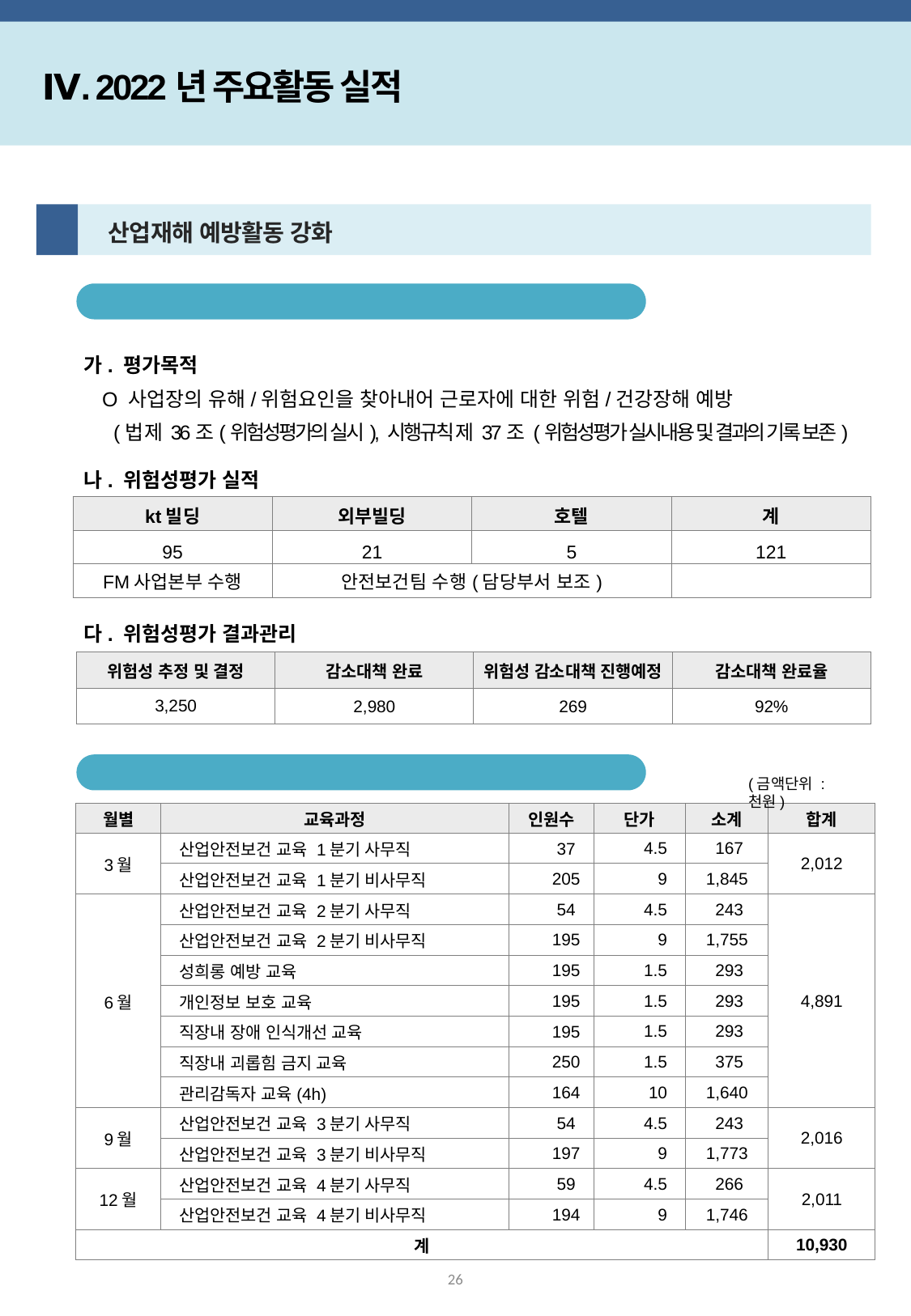

Ⅳ. 2022년 주요활동 실적
3
  산업재해 예방활동 강화
위험성평가 목표달성
   가. 평가목적
       O 사업장의 유해/위험요인을 찾아내어 근로자에 대한 위험/건강장해 예방
         (법 제 36조(위험성평가의 실시), 시행규칙 제 37조 (위험성평가 실시내용 및 결과의 기록 보존)

   나. 위험성평가 실적
| kt빌딩 | 외부빌딩 | 호텔 | 계 |
| --- | --- | --- | --- |
| 95 | 21 | 5 | 121 |
| FM사업본부 수행 | 안전보건팀 수행(담당부서 보조) |  |  |
   다. 위험성평가 결과관리
| 위험성 추정 및 결정 | 감소대책 완료 | 위험성 감소대책 진행예정 | 감소대책 완료율 |
| --- | --- | --- | --- |
| 3,250 | 2,980 | 269 | 92% |
안전보건교육 실시 (오프라인교육 제외)
(금액단위 : 천원)
| 월별 | 교육과정 | 인원수 | 단가 | 소계 | 합계 |
| --- | --- | --- | --- | --- | --- |
| 3월 | 산업안전보건 교육 1분기 사무직 | 37 | 4.5 | 167 | 2,012 |
|  | 산업안전보건 교육 1분기 비사무직 | 205 | 9 | 1,845 |  |
| 6월 | 산업안전보건 교육 2분기 사무직 | 54 | 4.5 | 243 | 4,891 |
|  | 산업안전보건 교육 2분기 비사무직 | 195 | 9 | 1,755 |  |
|  | 성희롱 예방 교육 | 195 | 1.5 | 293 |  |
|  | 개인정보 보호 교육 | 195 | 1.5 | 293 |  |
|  | 직장내 장애 인식개선 교육 | 195 | 1.5 | 293 |  |
|  | 직장내 괴롭힘 금지 교육 | 250 | 1.5 | 375 |  |
|  | 관리감독자 교육(4h) | 164 | 10 | 1,640 |  |
| 9월 | 산업안전보건 교육 3분기 사무직 | 54 | 4.5 | 243 | 2,016 |
|  | 산업안전보건 교육 3분기 비사무직 | 197 | 9 | 1,773 |  |
| 12월 | 산업안전보건 교육 4분기 사무직 | 59 | 4.5 | 266 | 2,011 |
|  | 산업안전보건 교육 4분기 비사무직 | 194 | 9 | 1,746 |  |
| 계 |  |  |  |  | 10,930 |
26